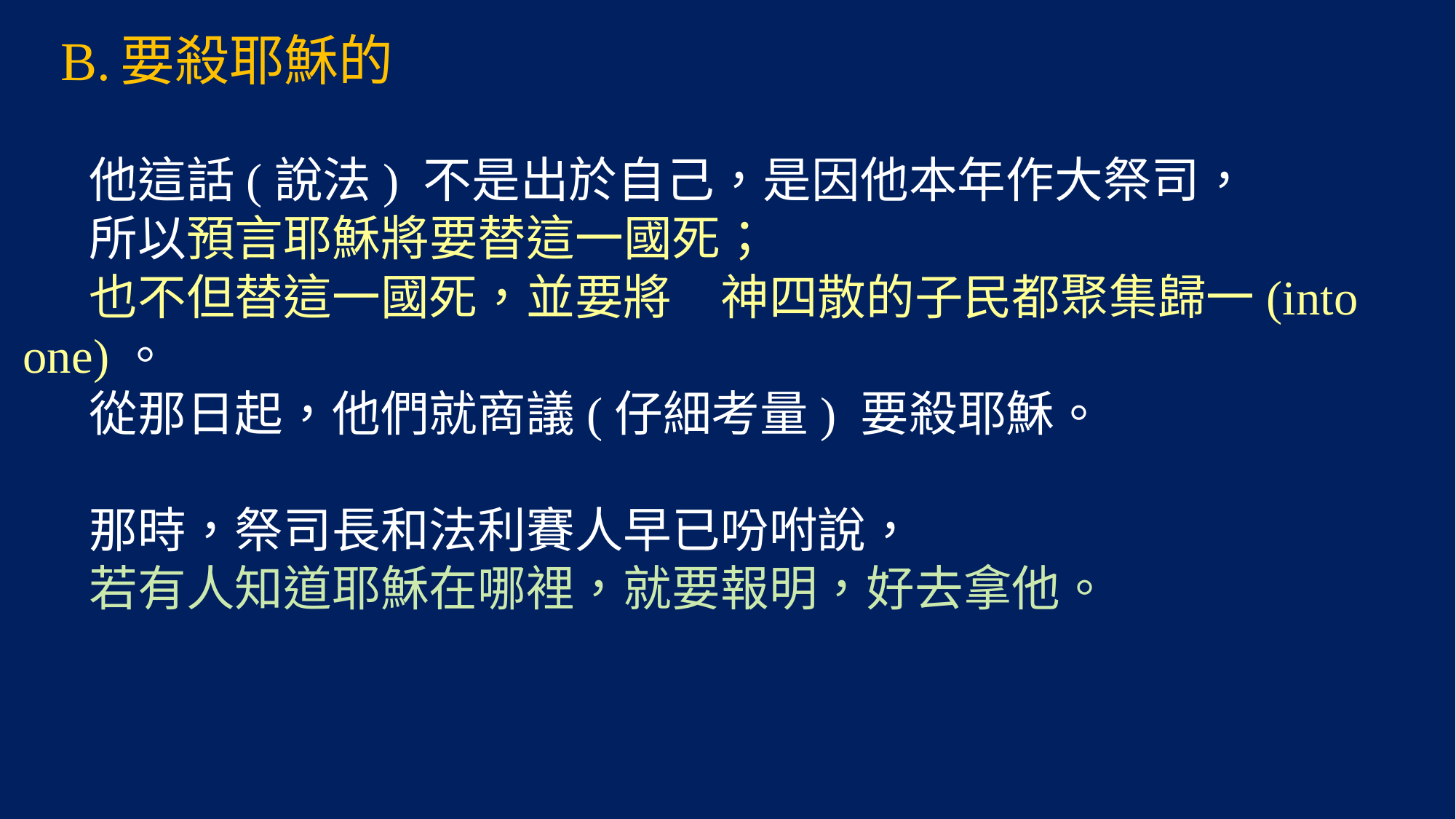

B.	要殺耶穌的

     他這話(說法) 不是出於自己，是因他本年作大祭司，
     所以預言耶穌將要替這一國死；
     也不但替這一國死，並要將　神四散的子民都聚集歸一(into one)。
     從那日起，他們就商議(仔細考量) 要殺耶穌。

     那時，祭司長和法利賽人早已吩咐說，
     若有人知道耶穌在哪裡，就要報明，好去拿他。